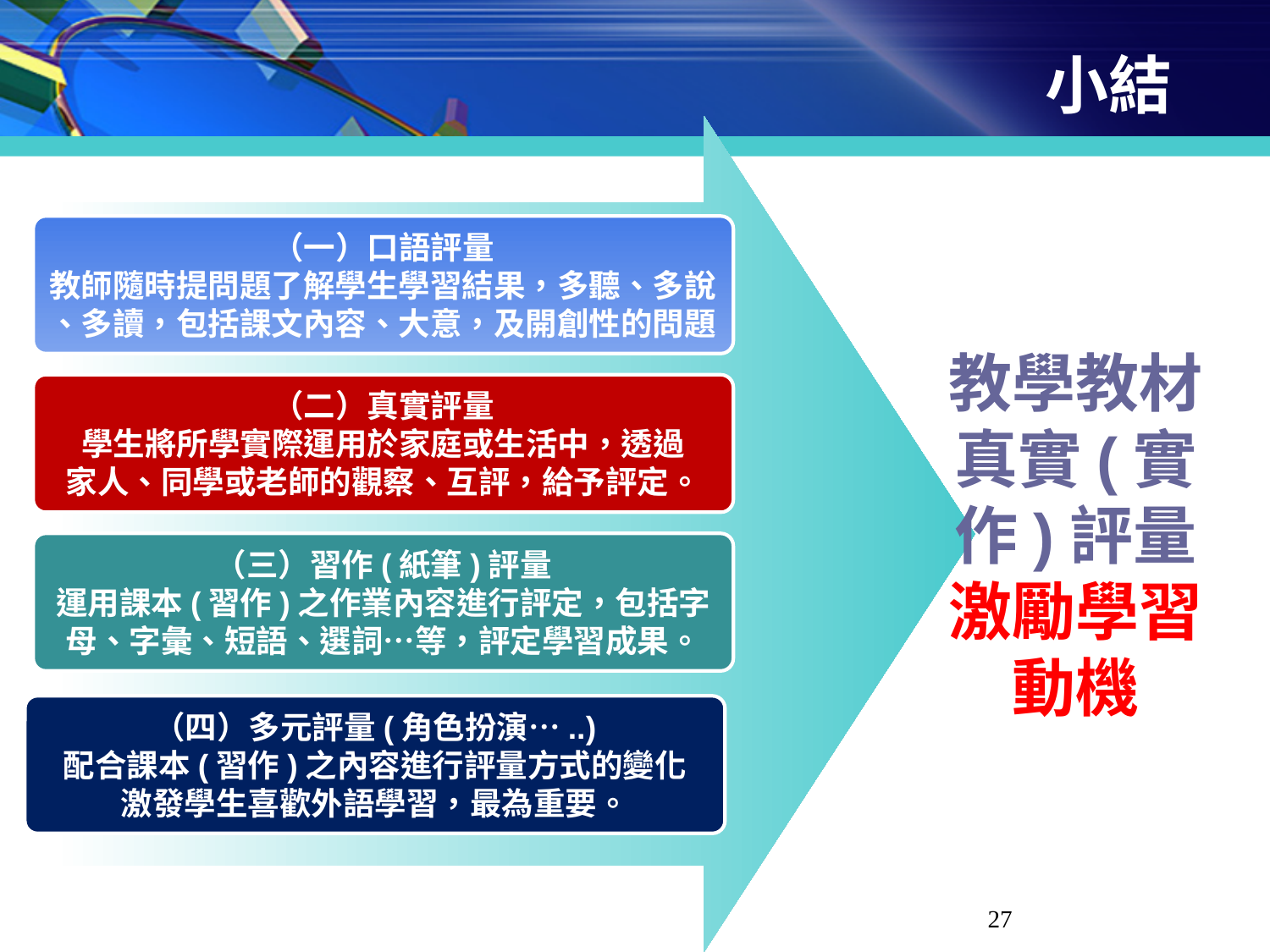

# 小結

（一）口語評量
教師隨時提問題了解學生學習結果，多聽、多說
、多讀，包括課文內容、大意，及開創性的問題
教學教材
真實(實作)評量
激勵學習動機
（二）真實評量
學生將所學實際運用於家庭或生活中，透過
家人、同學或老師的觀察、互評，給予評定。
（三）習作(紙筆)評量
運用課本(習作)之作業內容進行評定，包括字
母、字彙、短語、選詞…等，評定學習成果。
（四）多元評量(角色扮演…..)
配合課本(習作)之內容進行評量方式的變化
激發學生喜歡外語學習，最為重要。
27